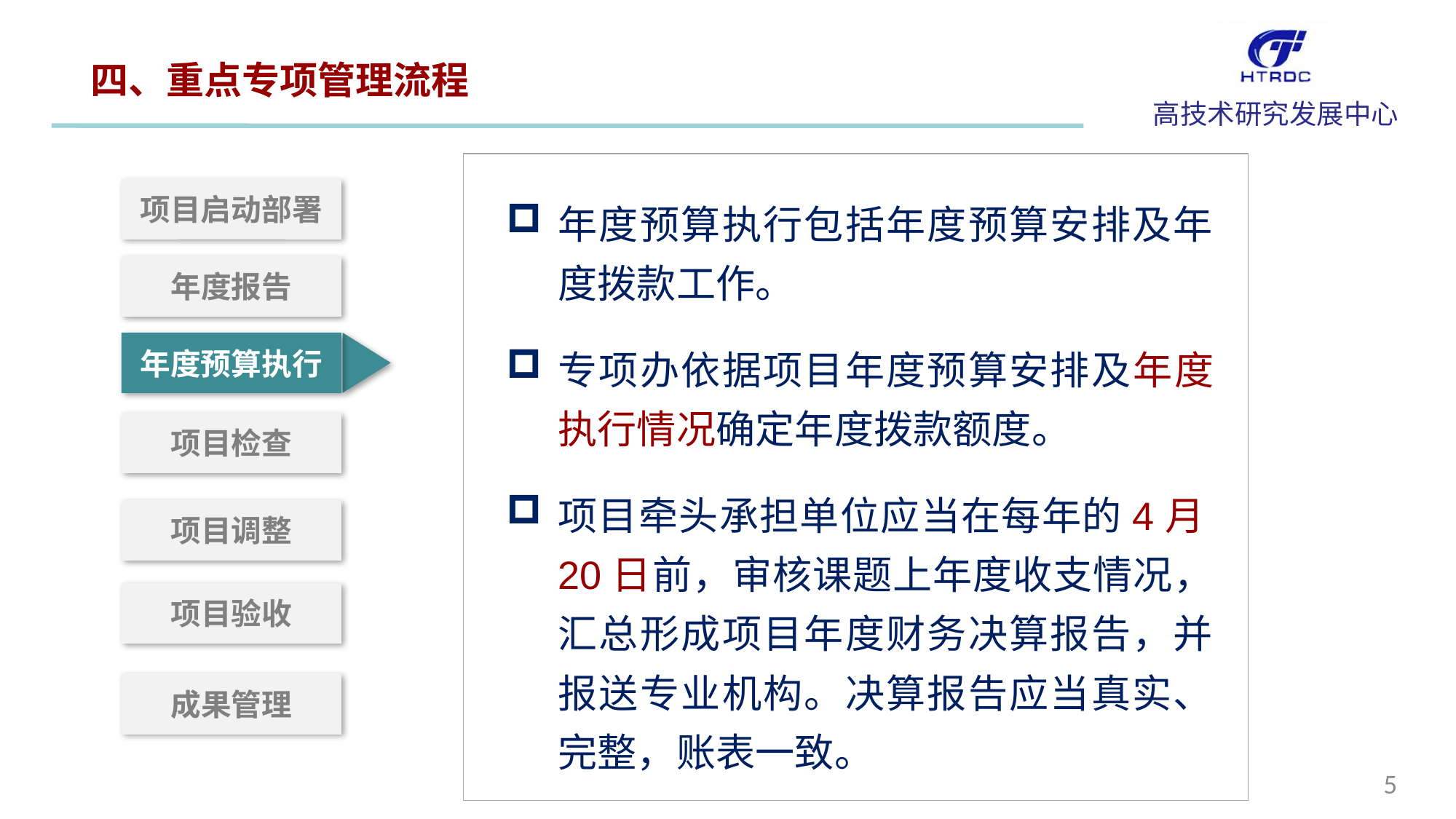

四、重点专项管理流程
年度预算执行包括年度预算安排及年度拨款工作。
专项办依据项目年度预算安排及年度执行情况确定年度拨款额度。
项目牵头承担单位应当在每年的4月20日前，审核课题上年度收支情况，汇总形成项目年度财务决算报告，并报送专业机构。决算报告应当真实、完整，账表一致。
项目启动部署
年度报告
年度预算执行

项目检查
项目调整
项目验收
成果管理